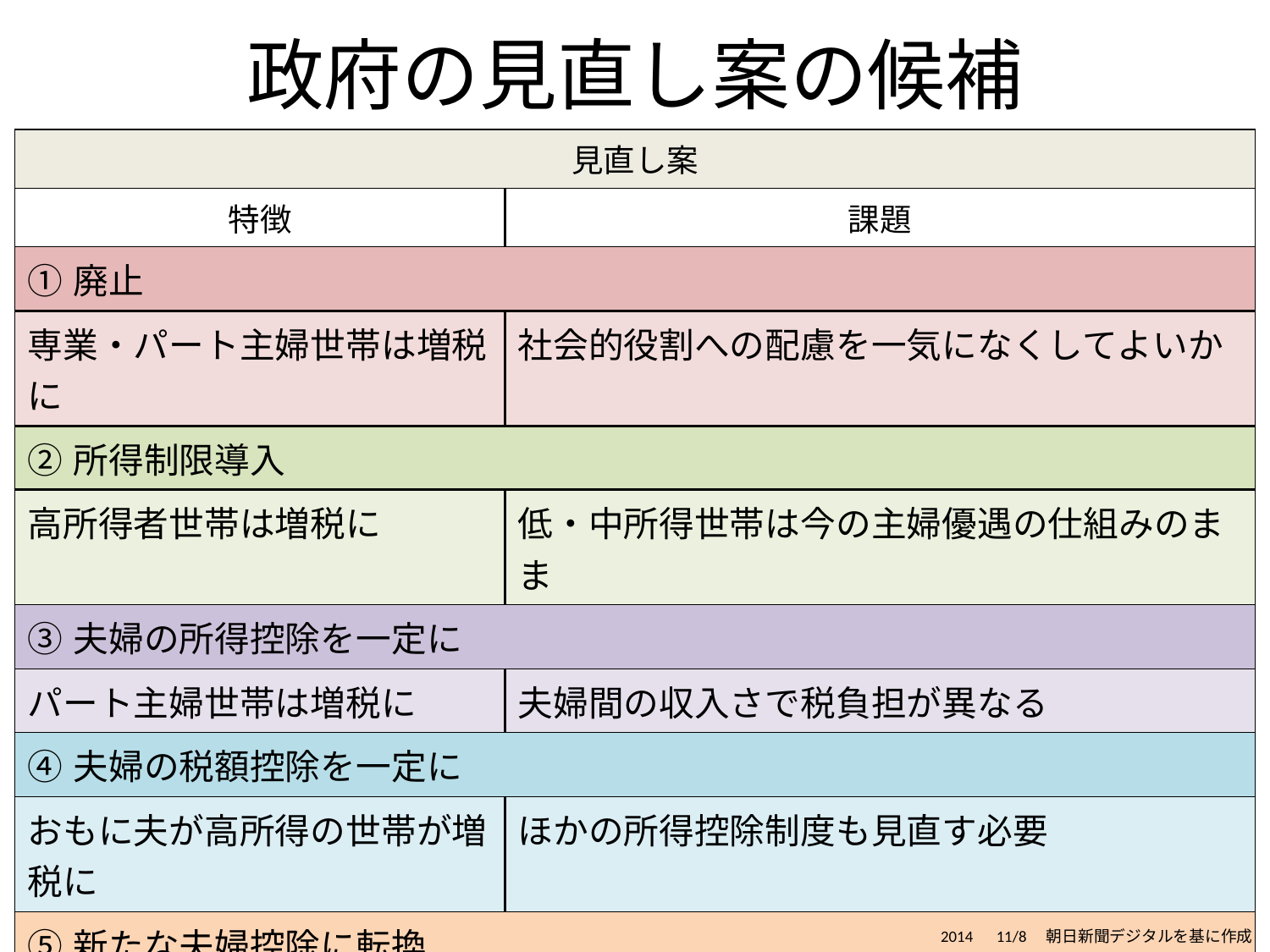

# 政府の見直し案の候補
| 見直し案 |  |
| --- | --- |
| 特徴 | 課題 |
| ①廃止 |  |
| 専業・パート主婦世帯は増税に | 社会的役割への配慮を一気になくしてよいか |
| ②所得制限導入 |  |
| 高所得者世帯は増税に | 低・中所得世帯は今の主婦優遇の仕組みのまま |
| ③夫婦の所得控除を一定に |  |
| パート主婦世帯は増税に | 夫婦間の収入さで税負担が異なる |
| ④夫婦の税額控除を一定に |  |
| おもに夫が高所得の世帯が増税に | ほかの所得控除制度も見直す必要 |
| ⑤新たな夫婦控除に転換 |  |
| 配偶者ではなく「夫婦」に控除枠 | 考え方の根本的な転換で、所得全体の改革に |
|  |  |
2014　11/8　朝日新聞デジタルを基に作成